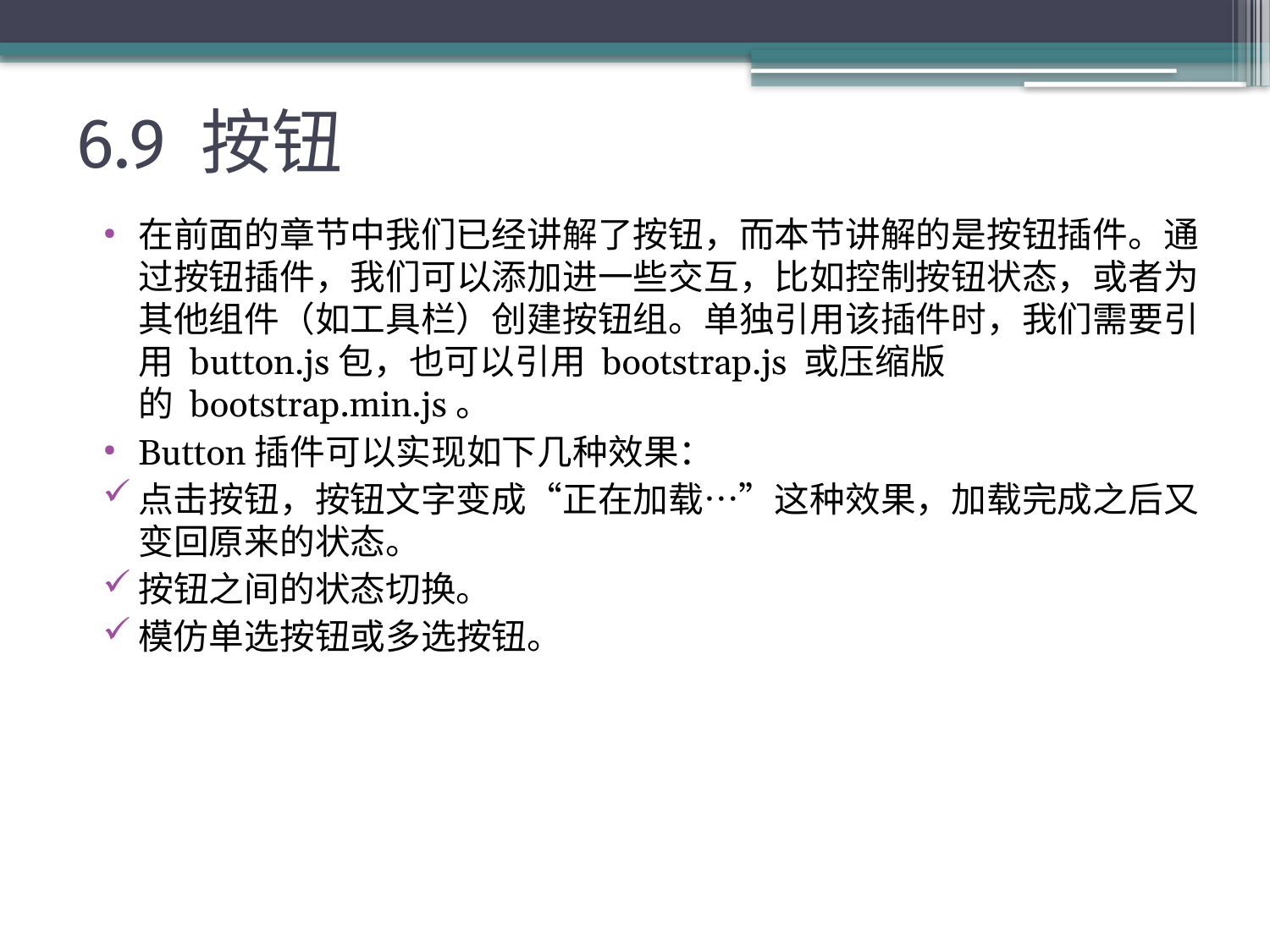

# 6.9 按钮
在前面的章节中我们已经讲解了按钮，而本节讲解的是按钮插件。通过按钮插件，我们可以添加进一些交互，比如控制按钮状态，或者为其他组件（如工具栏）创建按钮组。单独引用该插件时，我们需要引用 button.js包，也可以引用 bootstrap.js 或压缩版的 bootstrap.min.js。
Button插件可以实现如下几种效果：
点击按钮，按钮文字变成“正在加载…”这种效果，加载完成之后又变回原来的状态。
按钮之间的状态切换。
模仿单选按钮或多选按钮。